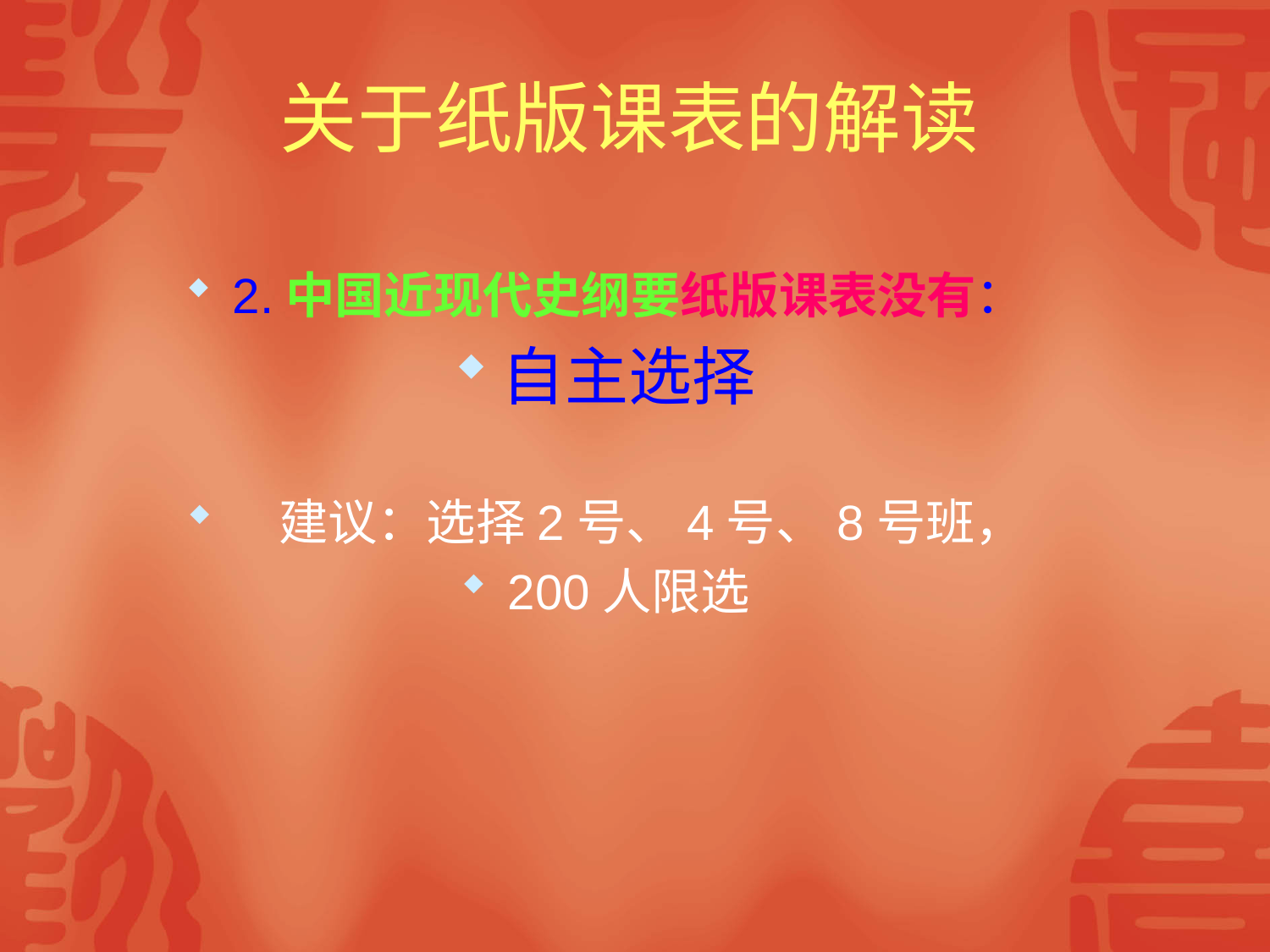

# 关于纸版课表的解读
2.中国近现代史纲要纸版课表没有：
自主选择

   建议：选择2号、4号、8号班，
200人限选